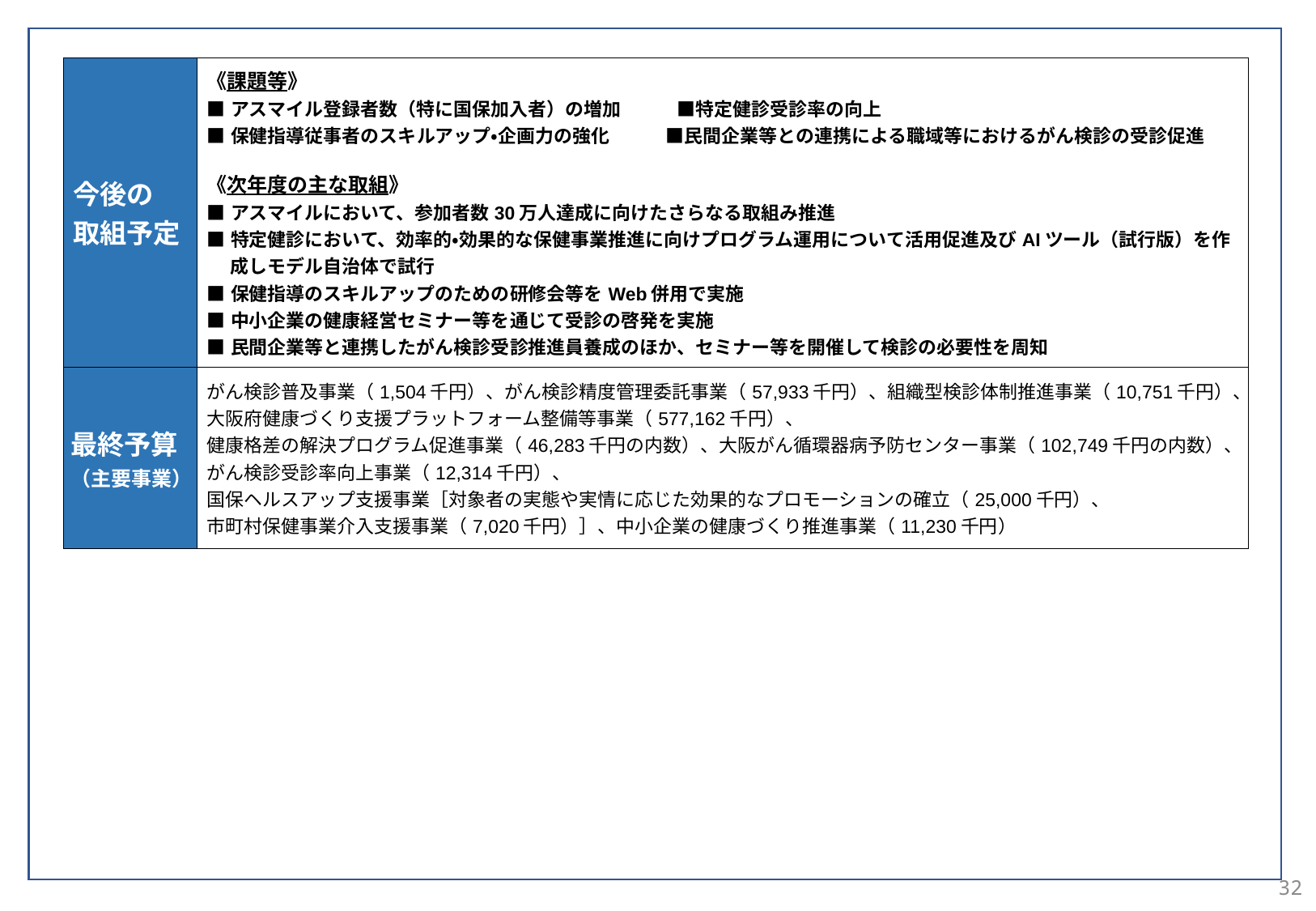

| 今後の 取組予定 | 《課題等》 ■アスマイル登録者数（特に国保加入者）の増加　　　■特定健診受診率の向上 ■保健指導従事者のスキルアップ・企画力の強化　　　■民間企業等との連携による職域等におけるがん検診の受診促進 《次年度の主な取組》 ■アスマイルにおいて、参加者数30万人達成に向けたさらなる取組み推進 ■特定健診において、効率的・効果的な保健事業推進に向けプログラム運用について活用促進及びAIツール（試行版）を作成しモデル自治体で試行 ■保健指導のスキルアップのための研修会等をWeb併用で実施 ■中小企業の健康経営セミナー等を通じて受診の啓発を実施 ■民間企業等と連携したがん検診受診推進員養成のほか、セミナー等を開催して検診の必要性を周知 |
| --- | --- |
| 最終予算 （主要事業） | がん検診普及事業（1,504千円）、がん検診精度管理委託事業（57,933千円）、組織型検診体制推進事業（10,751千円）、 大阪府健康づくり支援プラットフォーム整備等事業（577,162千円）、 健康格差の解決プログラム促進事業（46,283千円の内数）、大阪がん循環器病予防センター事業（102,749千円の内数）、 がん検診受診率向上事業（12,314千円）、 国保ヘルスアップ支援事業［対象者の実態や実情に応じた効果的なプロモーションの確立（25,000千円）、 市町村保健事業介入支援事業（7,020千円）］、中小企業の健康づくり推進事業（11,230千円） |
32